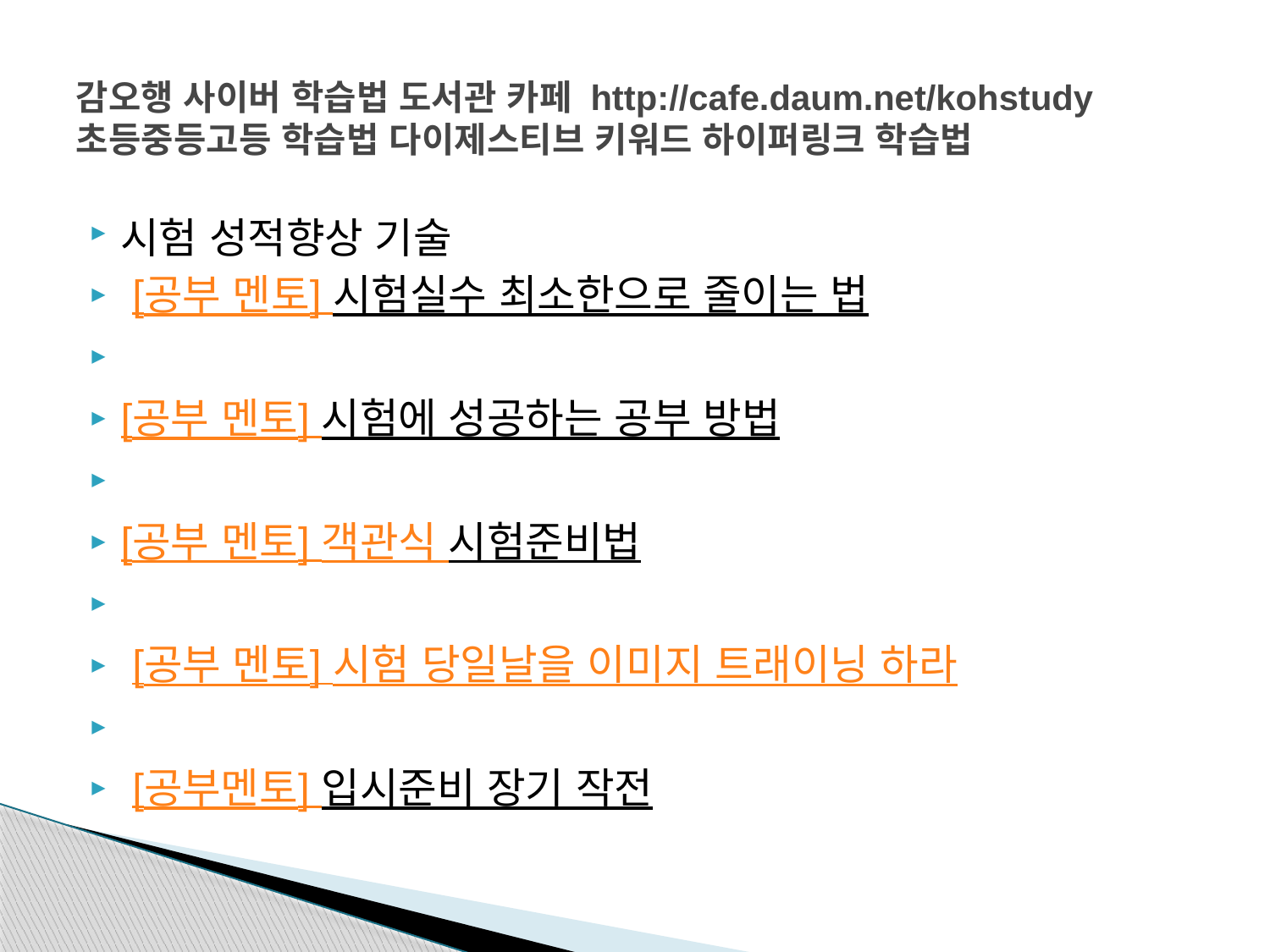

# 감오행 사이버 학습법 도서관 카페 http://cafe.daum.net/kohstudy 초등중등고등 학습법 다이제스티브 키워드 하이퍼링크 학습법
시험 성적향상 기술
 [공부 멘토] 시험실수 최소한으로 줄이는 법

[공부 멘토] 시험에 성공하는 공부 방법

[공부 멘토] 객관식 시험준비법

 [공부 멘토] 시험 당일날을 이미지 트래이닝 하라

 [공부멘토] 입시준비 장기 작전